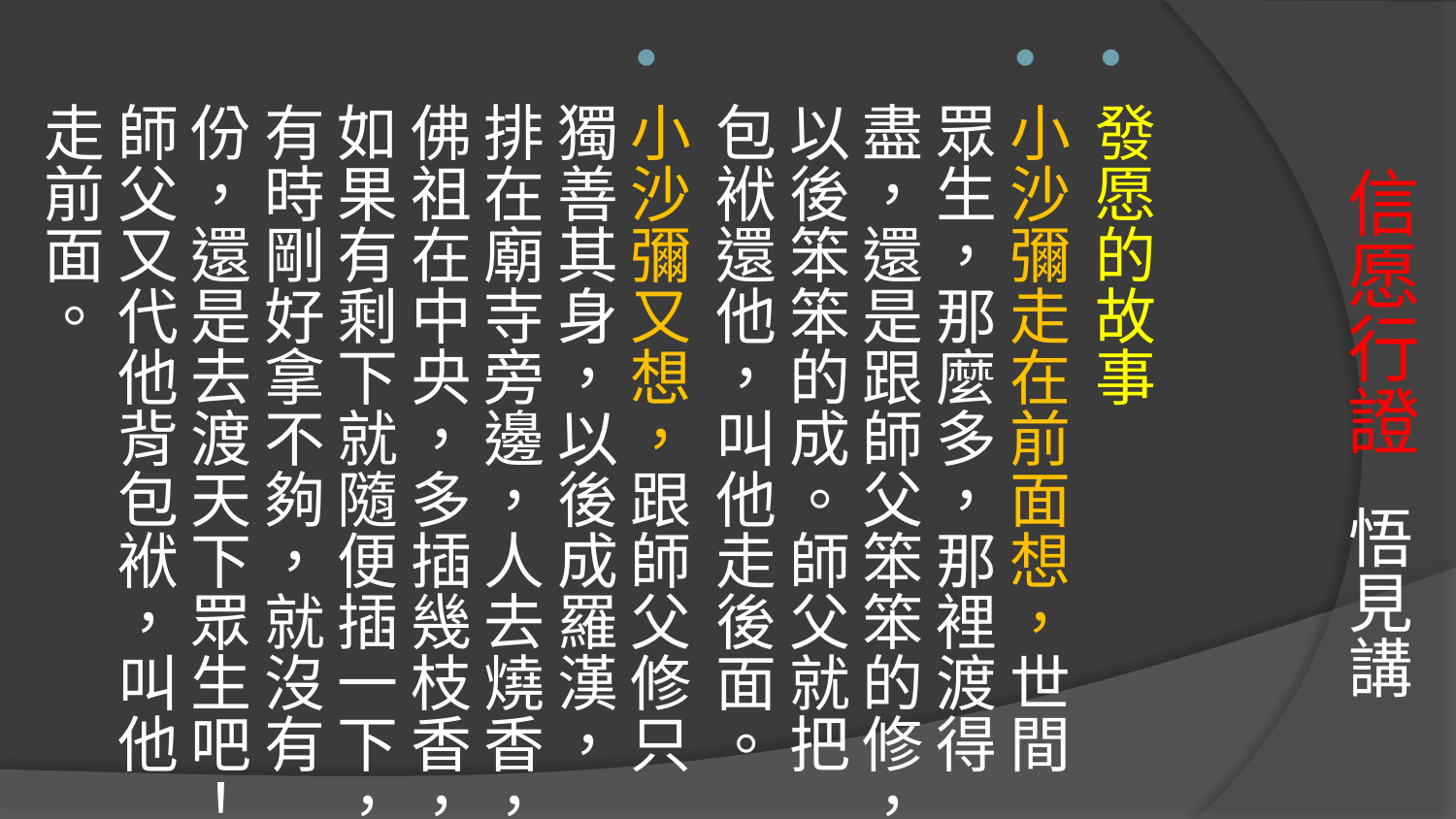

# 信愿行證   悟見講
發愿的故事
小沙彌走在前面想，世間眾生，那麼多，那裡渡得盡，還是跟師父笨笨的修，以後笨笨的成。師父就把包袱還他，叫他走後面。
小沙彌又想，跟師父修只獨善其身，以後成羅漢，排在廟寺旁邊，人去燒香，佛祖在中央，多插幾枝香，如果有剩下就隨便插一下，有時剛好拿不夠，就沒有份，還是去渡天下眾生吧！師父又代他背包袱，叫他走前面。